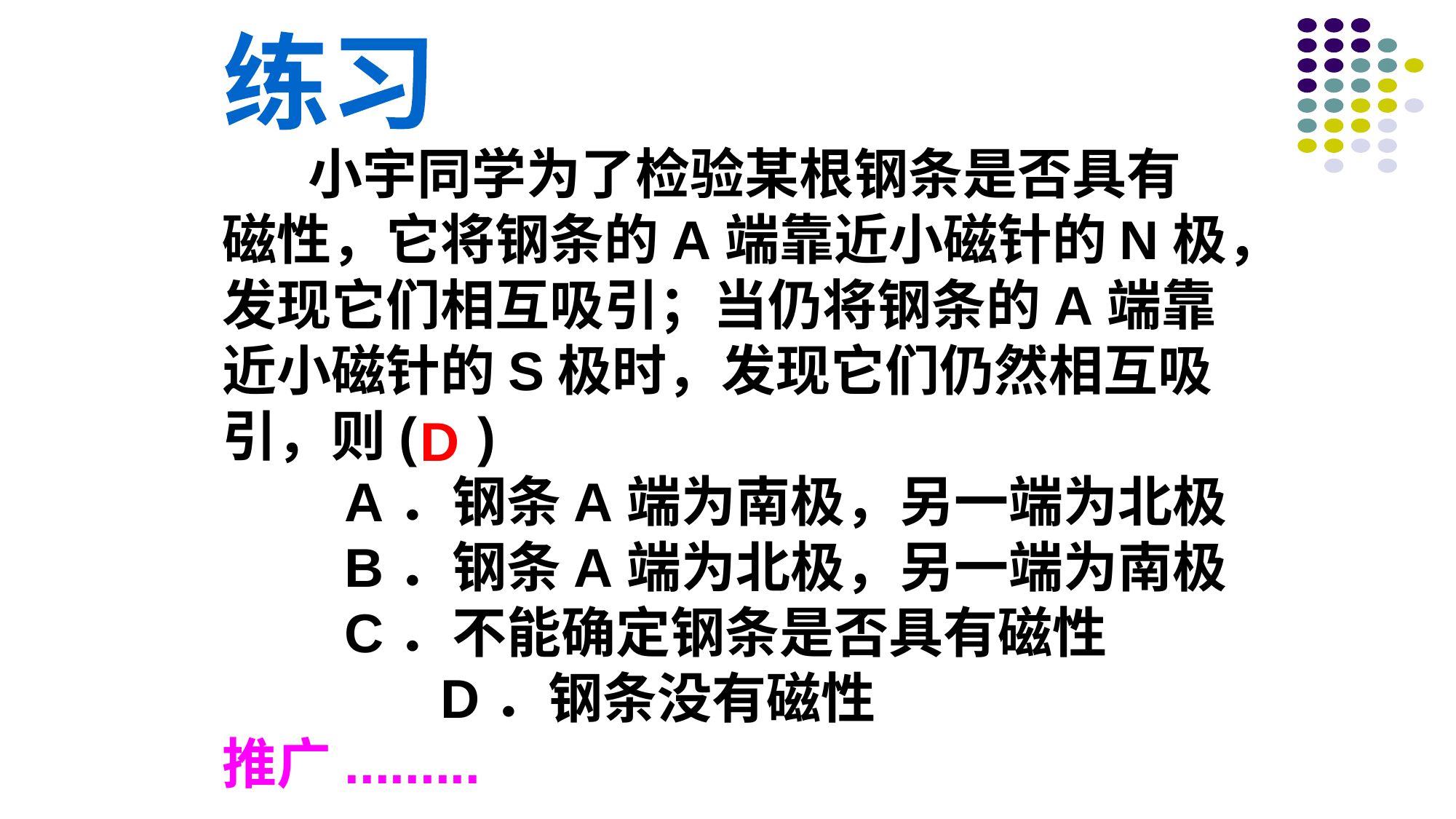

练习
　　     小宇同学为了检验某根钢条是否具有磁性，它将钢条的A端靠近小磁针的N极，发现它们相互吸引；当仍将钢条的A端靠近小磁针的S极时，发现它们仍然相互吸引，则(    )
　　A．钢条A端为南极，另一端为北极
　　B．钢条A端为北极，另一端为南极
　　C．不能确定钢条是否具有磁性			D．钢条没有磁性
推广.........
D